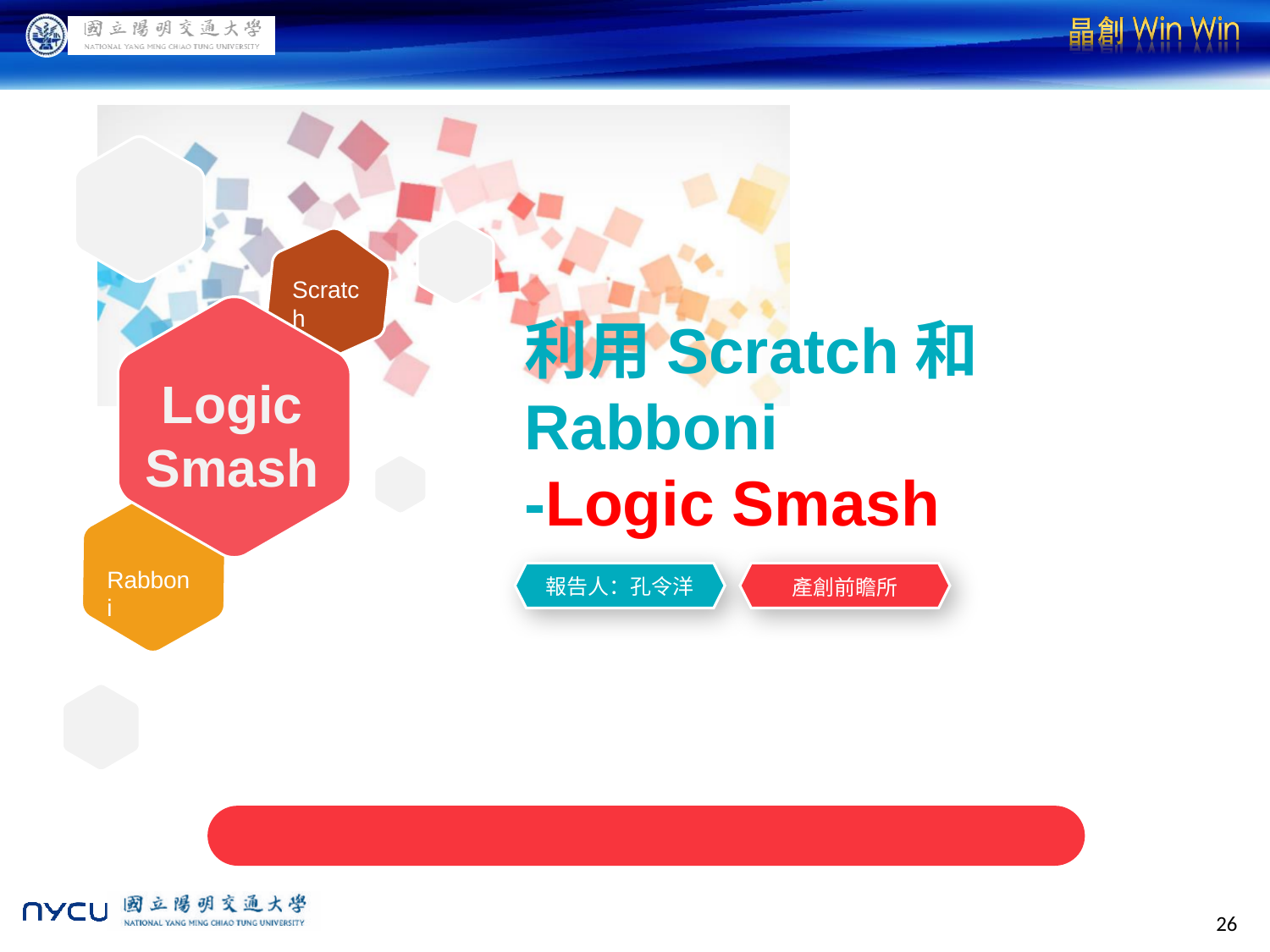

Scratch

利用Scratch和Rabboni
-Logic Smash
Logic Smash

S

Rabboni
報告人：孔令洋
產創前瞻所